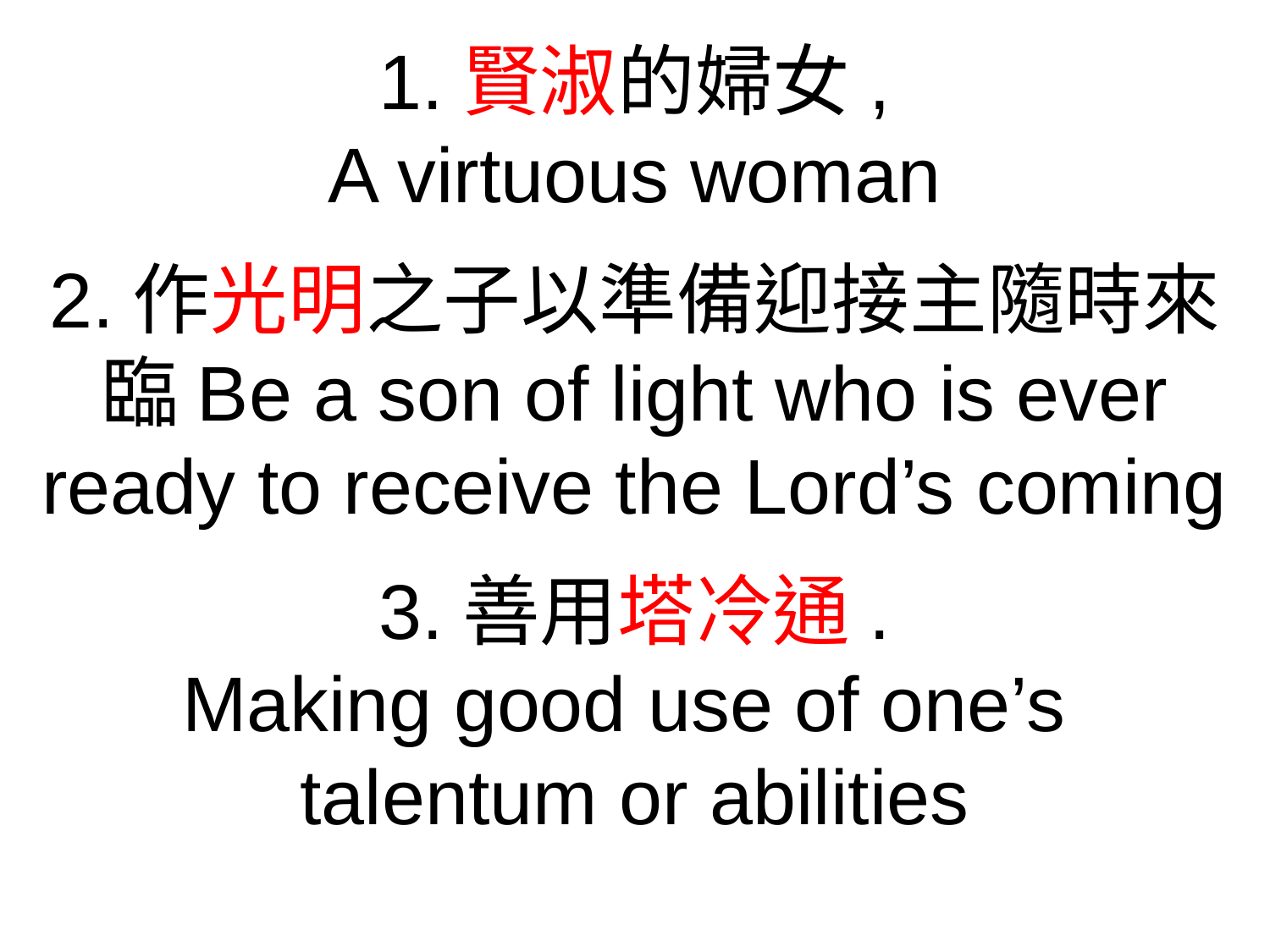

1.賢淑的婦女,
A virtuous woman
2.作光明之子以準備迎接主隨時來臨Be a son of light who is ever ready to receive the Lord’s coming
3.善用塔冷通.
Making good use of one’s
talentum or abilities